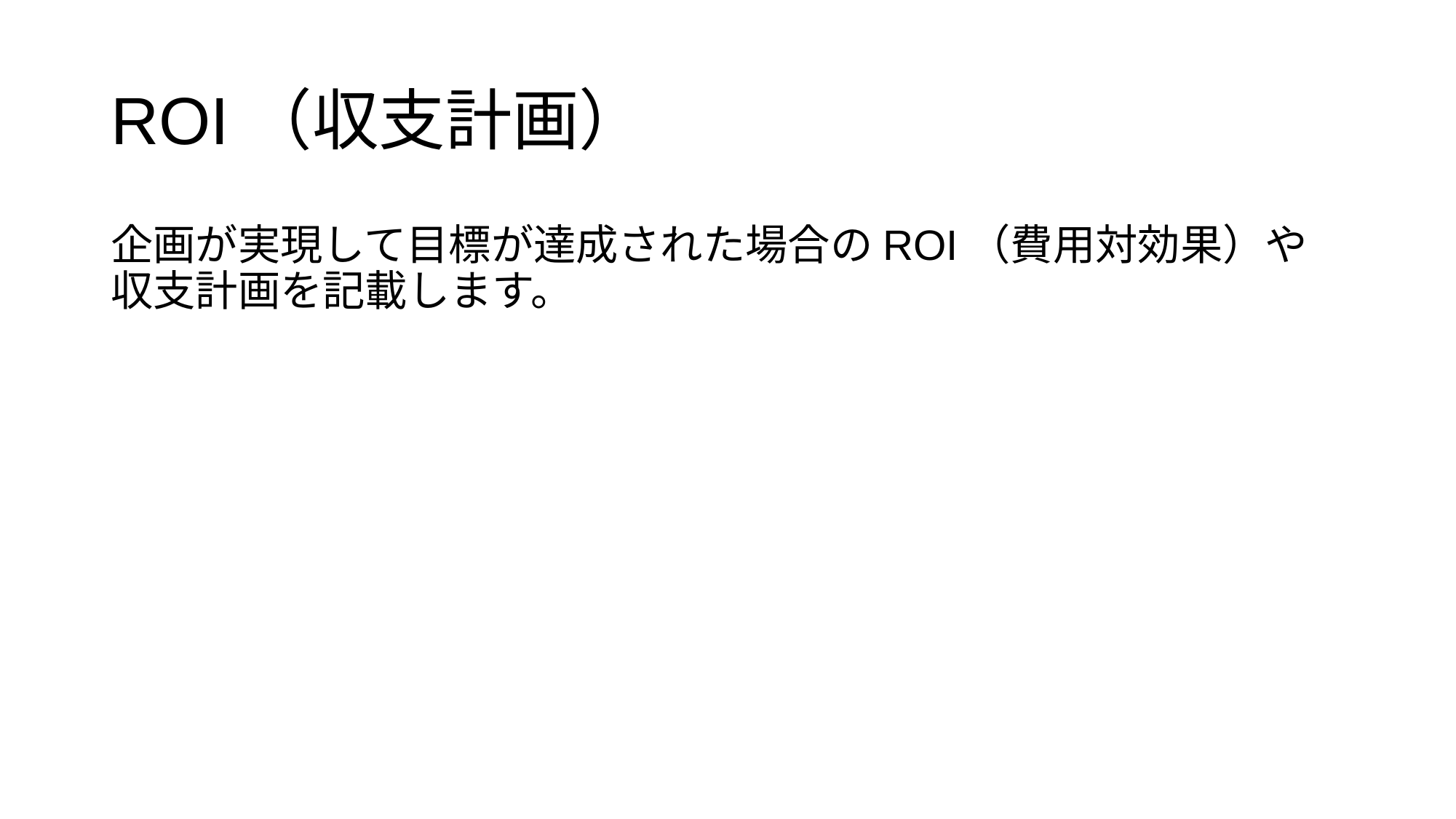

# ROI（収支計画）
企画が実現して目標が達成された場合のROI（費用対効果）や収支計画を記載します。